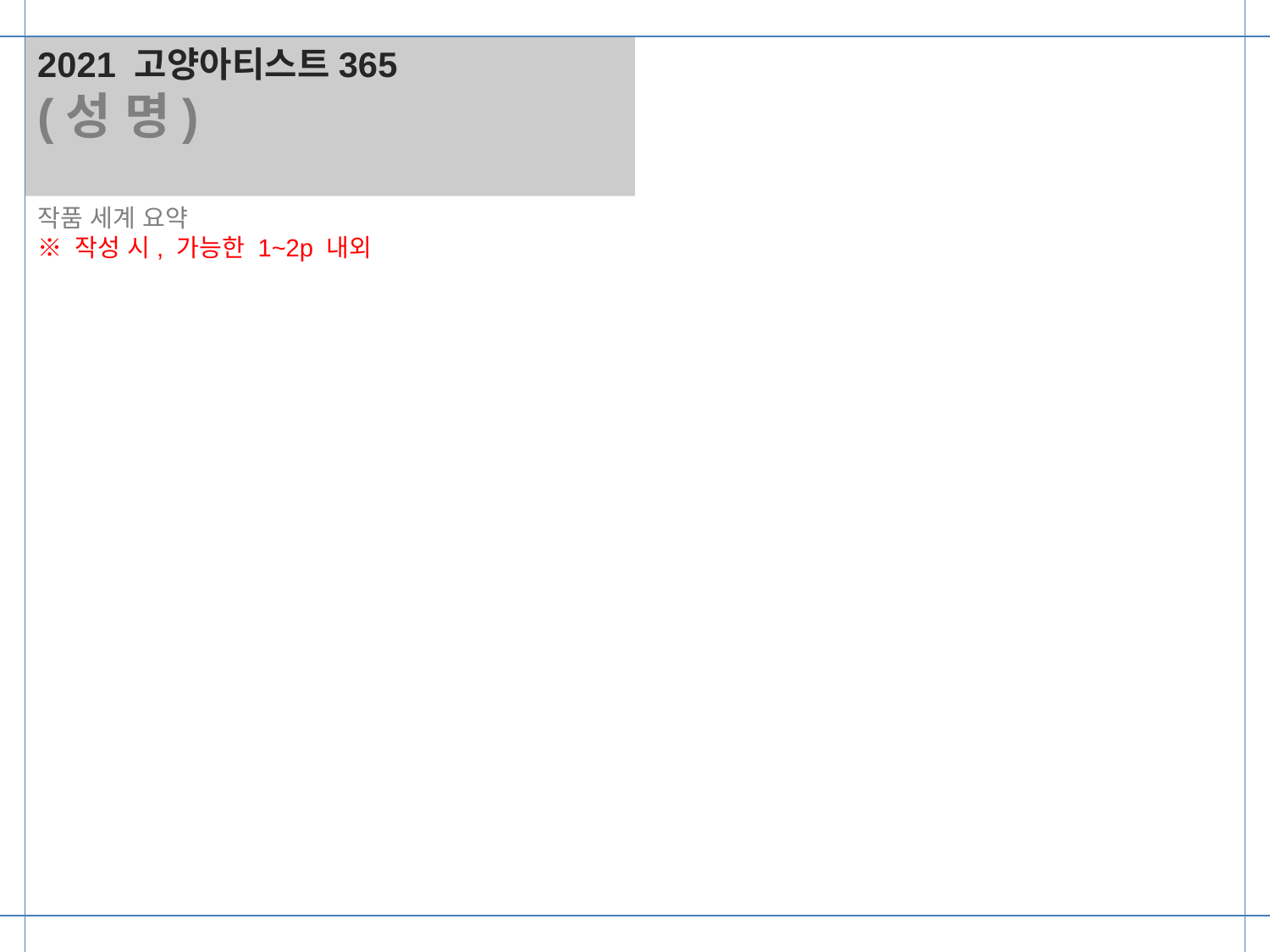

2021 고양아티스트365
(성 명)

작품 세계 요약
※ 작성 시, 가능한 1~2p 내외